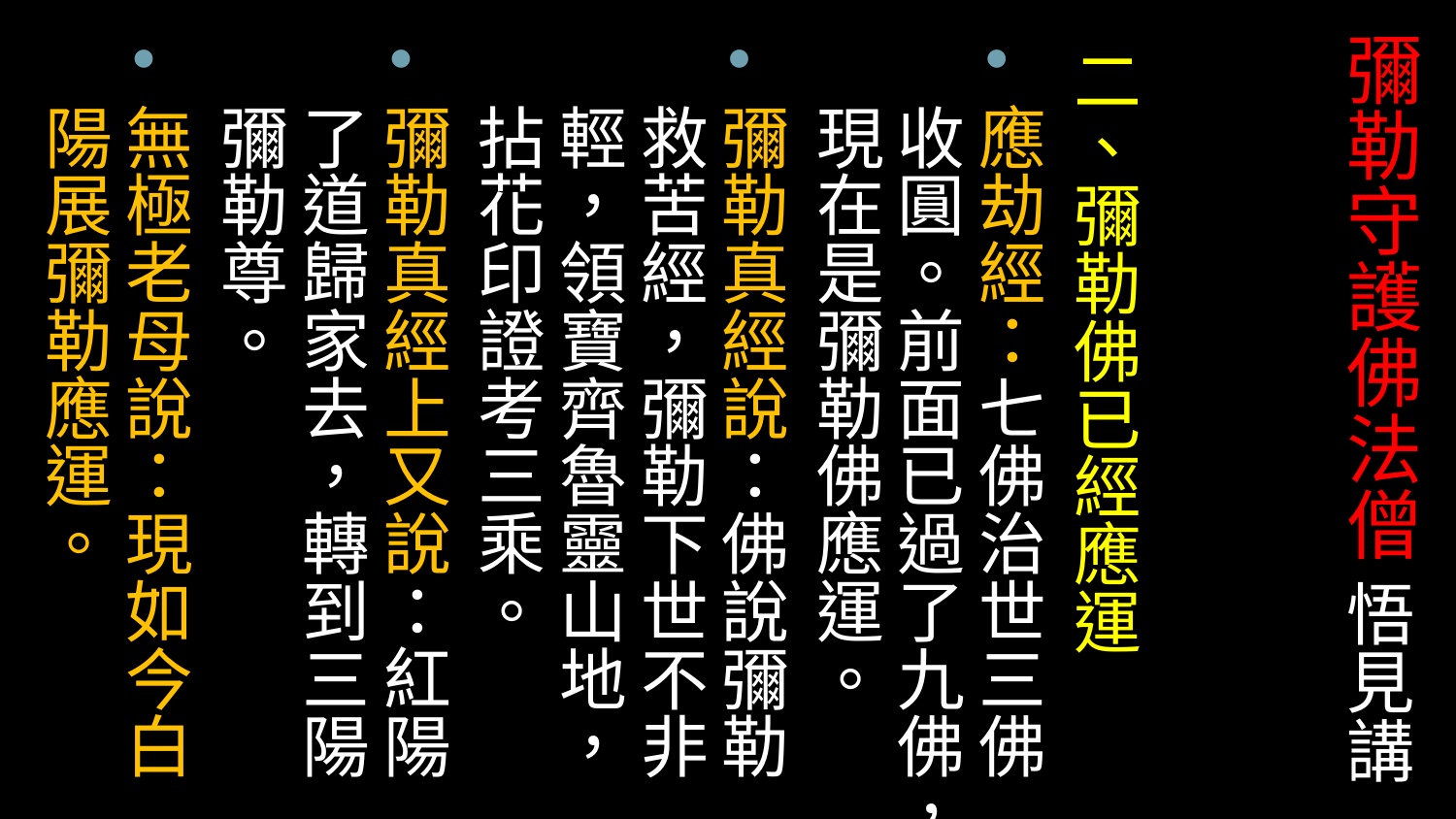

# 彌勒守護佛法僧 悟見講
二、彌勒佛已經應運
應劫經：七佛治世三佛收圓。前面已過了九佛，現在是彌勒佛應運。
彌勒真經說：佛說彌勒救苦經，彌勒下世不非輕，領寶齊魯靈山地，拈花印證考三乘。
彌勒真經上又說：紅陽了道歸家去，轉到三陽彌勒尊。
無極老母說：現如今白陽展彌勒應運。